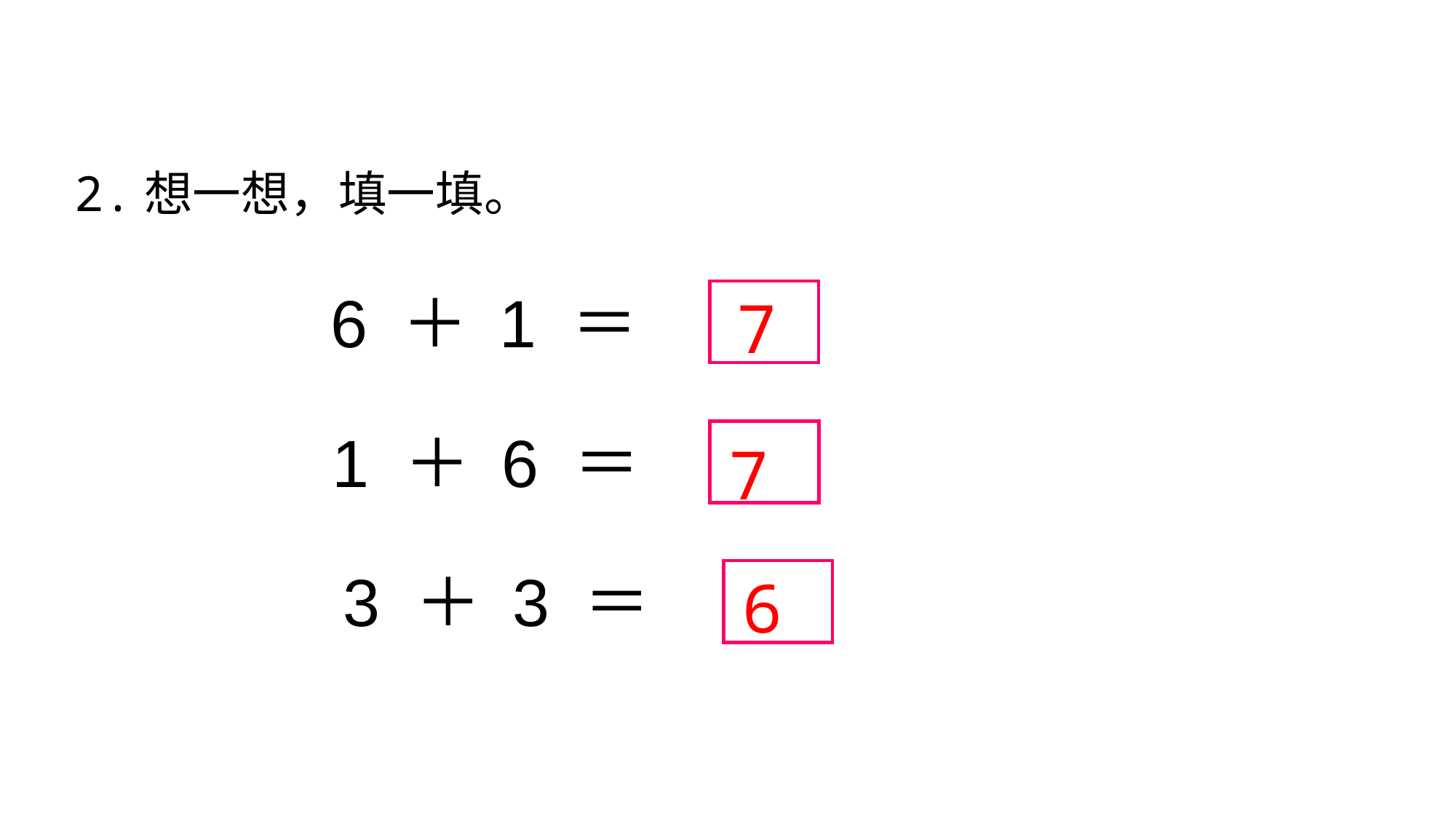

2.想一想，填一填。
6 ＋ 1 ＝

7
1 ＋ 6 ＝

7
3 ＋ 3 ＝

6